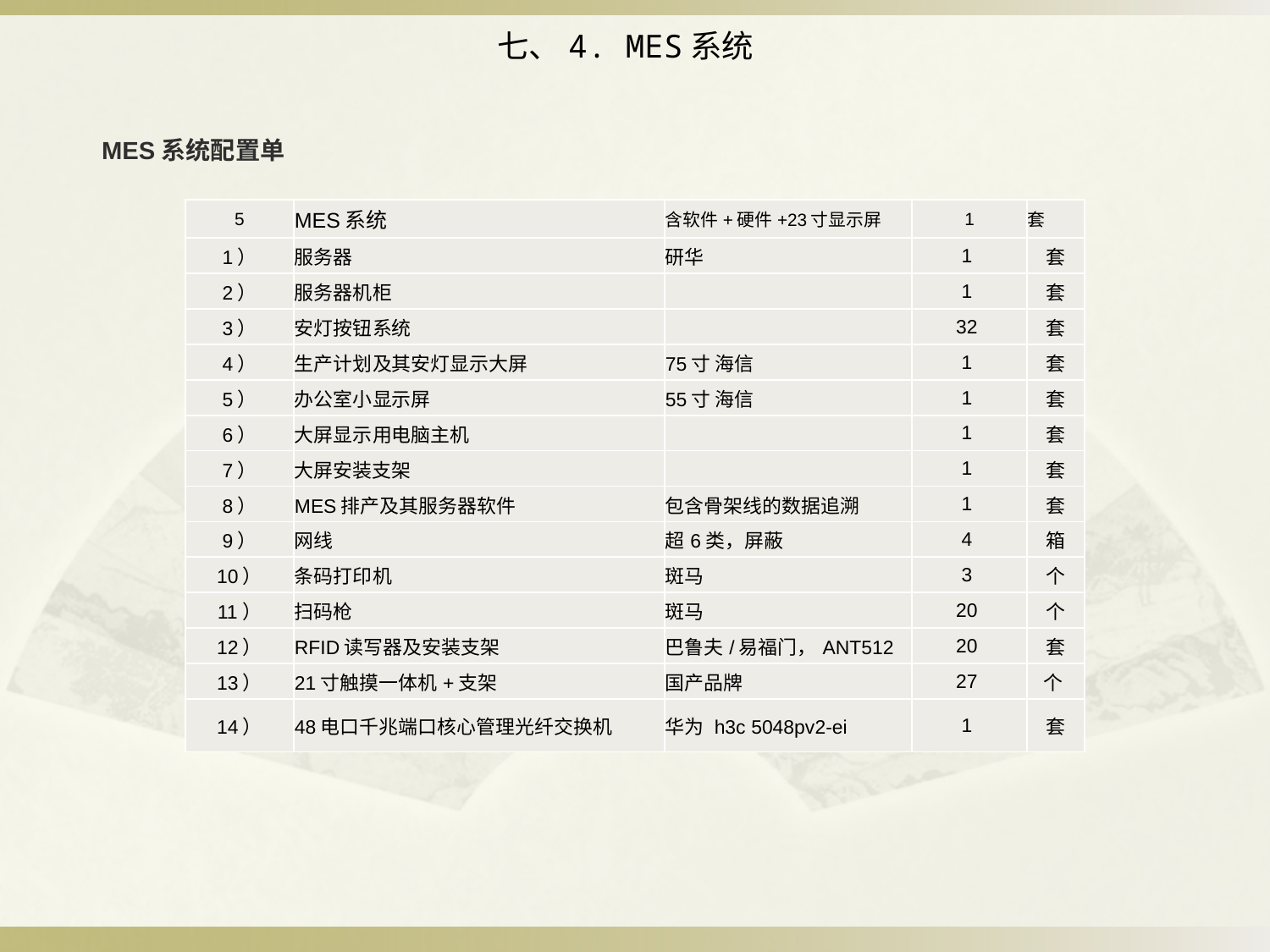

七、4. MES系统
MES系统配置单
| 5 | MES系统 | 含软件+硬件+23寸显示屏 | 1 | 套 |
| --- | --- | --- | --- | --- |
| 1） | 服务器 | 研华 | 1 | 套 |
| 2） | 服务器机柜 |  | 1 | 套 |
| 3） | 安灯按钮系统 |  | 32 | 套 |
| 4） | 生产计划及其安灯显示大屏 | 75寸 海信 | 1 | 套 |
| 5） | 办公室小显示屏 | 55寸 海信 | 1 | 套 |
| 6） | 大屏显示用电脑主机 |  | 1 | 套 |
| 7） | 大屏安装支架 |  | 1 | 套 |
| 8） | MES排产及其服务器软件 | 包含骨架线的数据追溯 | 1 | 套 |
| 9） | 网线 | 超6类，屏蔽 | 4 | 箱 |
| 10） | 条码打印机 | 斑马 | 3 | 个 |
| 11） | 扫码枪 | 斑马 | 20 | 个 |
| 12） | RFID读写器及安装支架 | 巴鲁夫/易福门，ANT512 | 20 | 套 |
| 13） | 21寸触摸一体机+支架 | 国产品牌 | 27 | 个 |
| 14） | 48电口千兆端口核心管理光纤交换机 | 华为 h3c 5048pv2-ei | 1 | 套 |